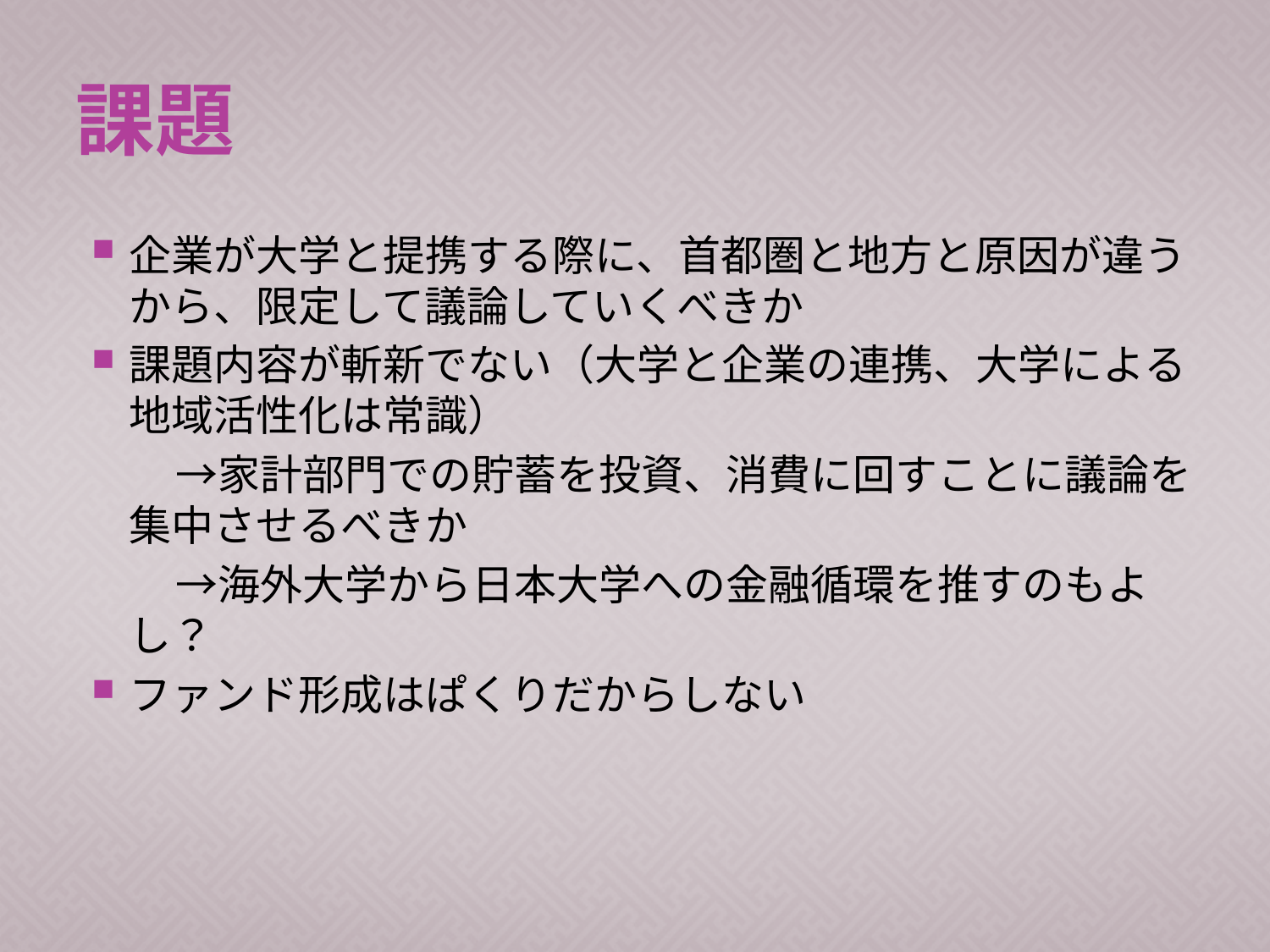

# 課題
企業が大学と提携する際に、首都圏と地方と原因が違うから、限定して議論していくべきか
課題内容が斬新でない（大学と企業の連携、大学による地域活性化は常識）
　　→家計部門での貯蓄を投資、消費に回すことに議論を集中させるべきか
　　→海外大学から日本大学への金融循環を推すのもよし？
ファンド形成はぱくりだからしない